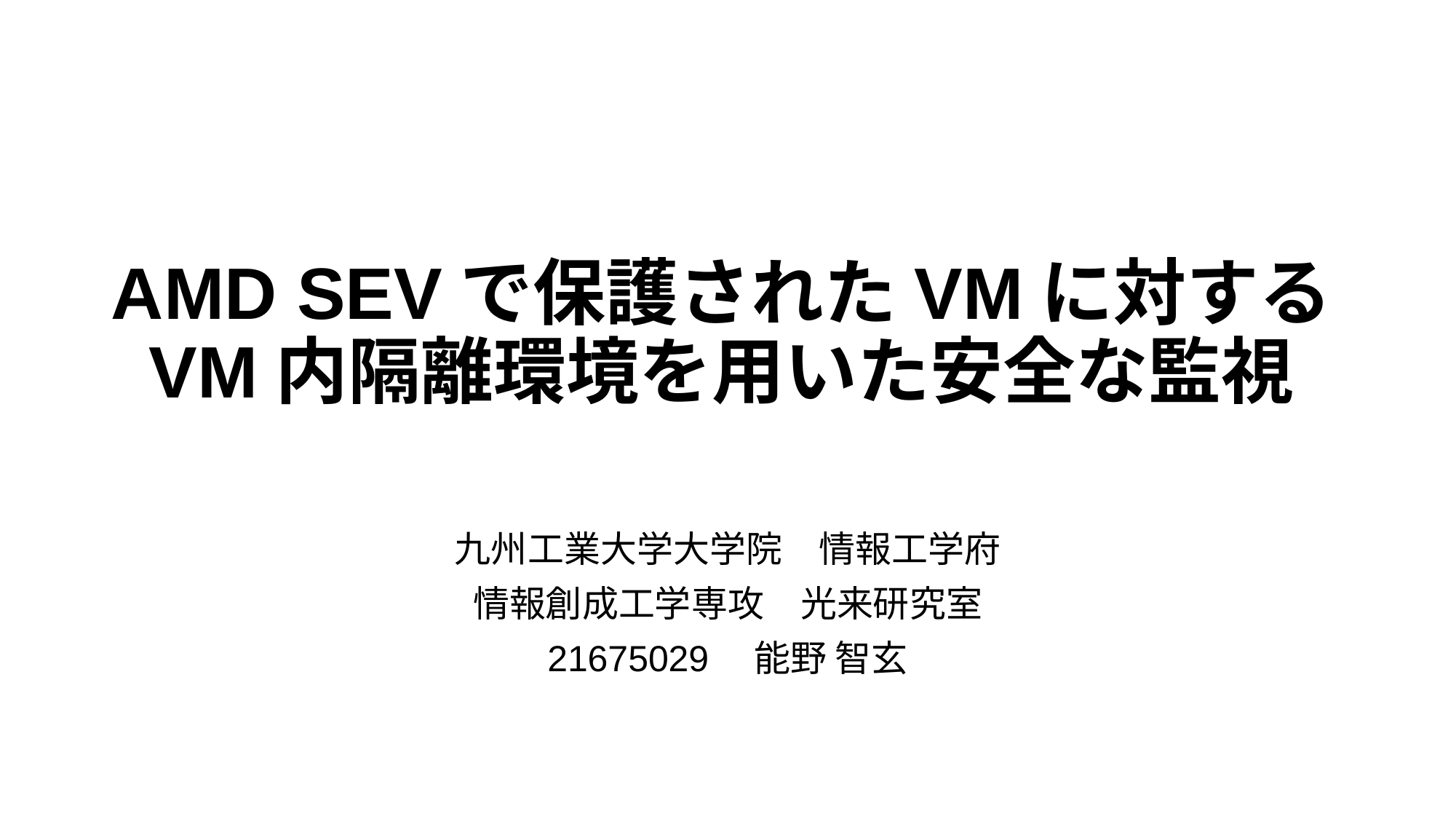

# AMD SEVで保護されたVMに対する VM内隔離環境を用いた安全な監視

九州工業大学大学院　情報工学府
情報創成工学専攻　光来研究室
21675029　能野 智玄